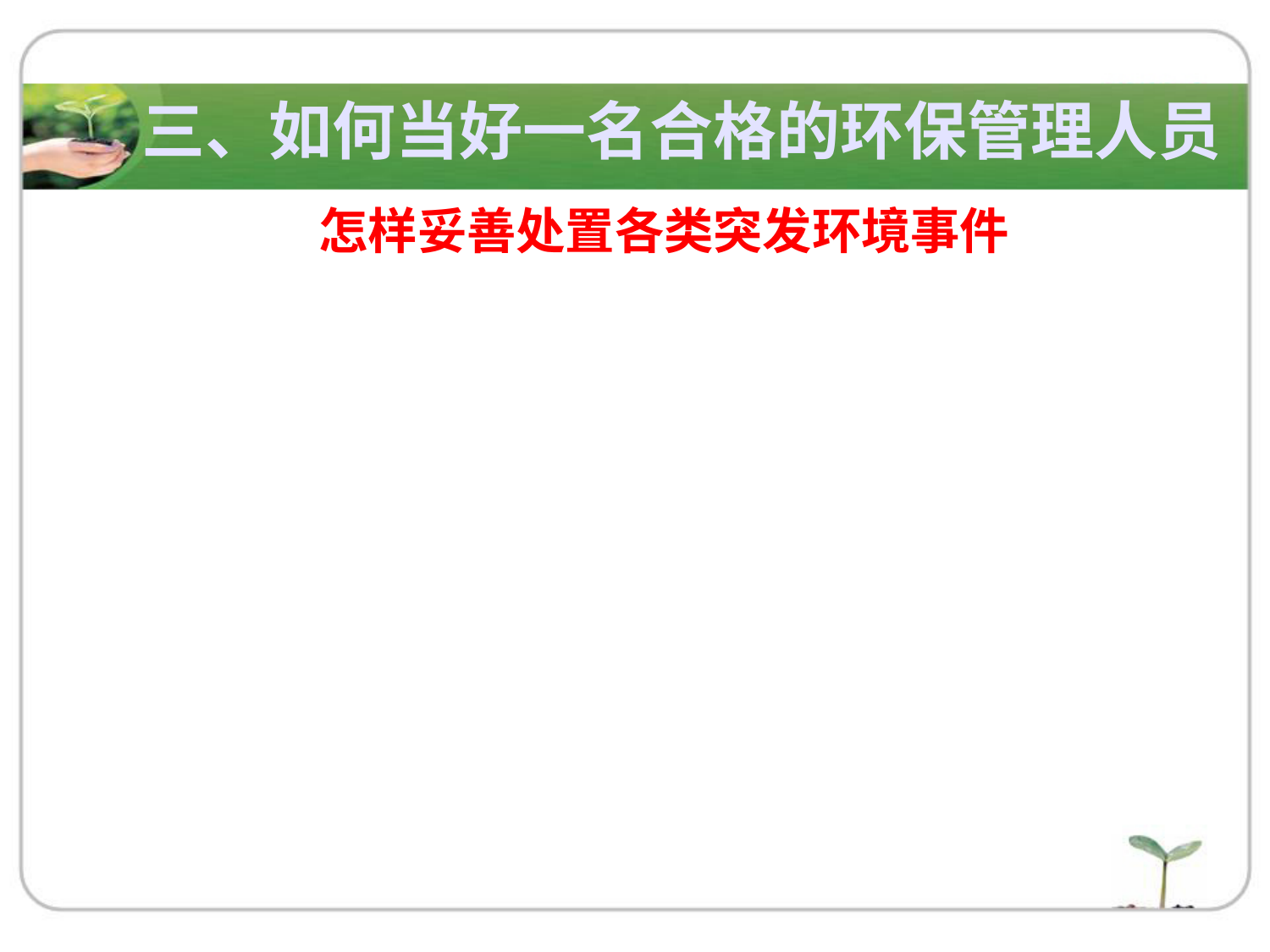

三、如何当好一名合格的环保管理人员
 怎样妥善处置各类突发环境事件
第一，做好事件甄别
第二，及时开展先期处置
第三，实施分级管理
第四，强化信息报告
第五，协助开展突发环境事件处置